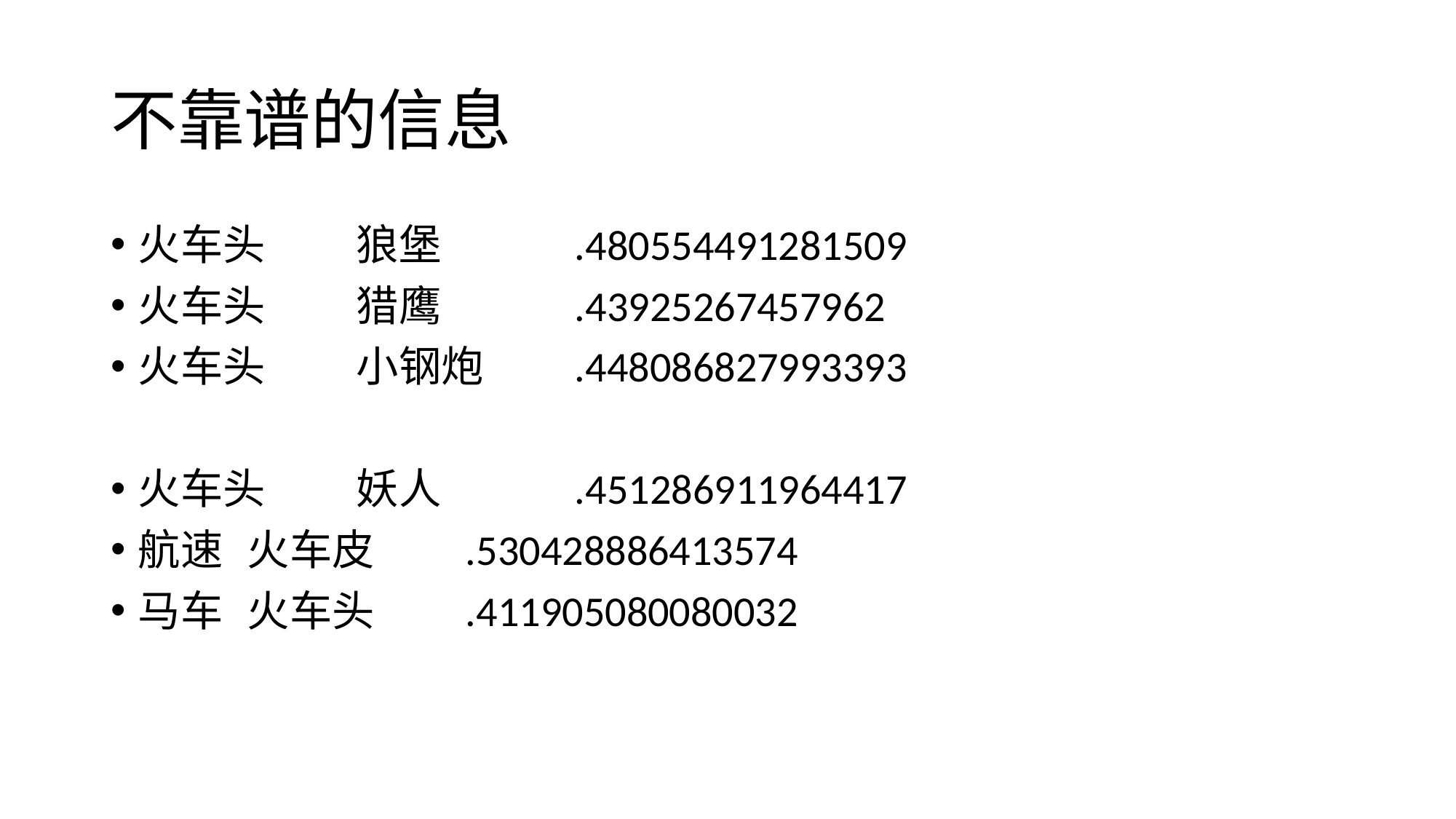

# 不靠谱的信息
火车头	狼堡		.480554491281509
火车头	猎鹰		.43925267457962
火车头	小钢炮	.448086827993393

火车头	妖人		.451286911964417
航速	火车皮	.530428886413574
马车	火车头	.411905080080032